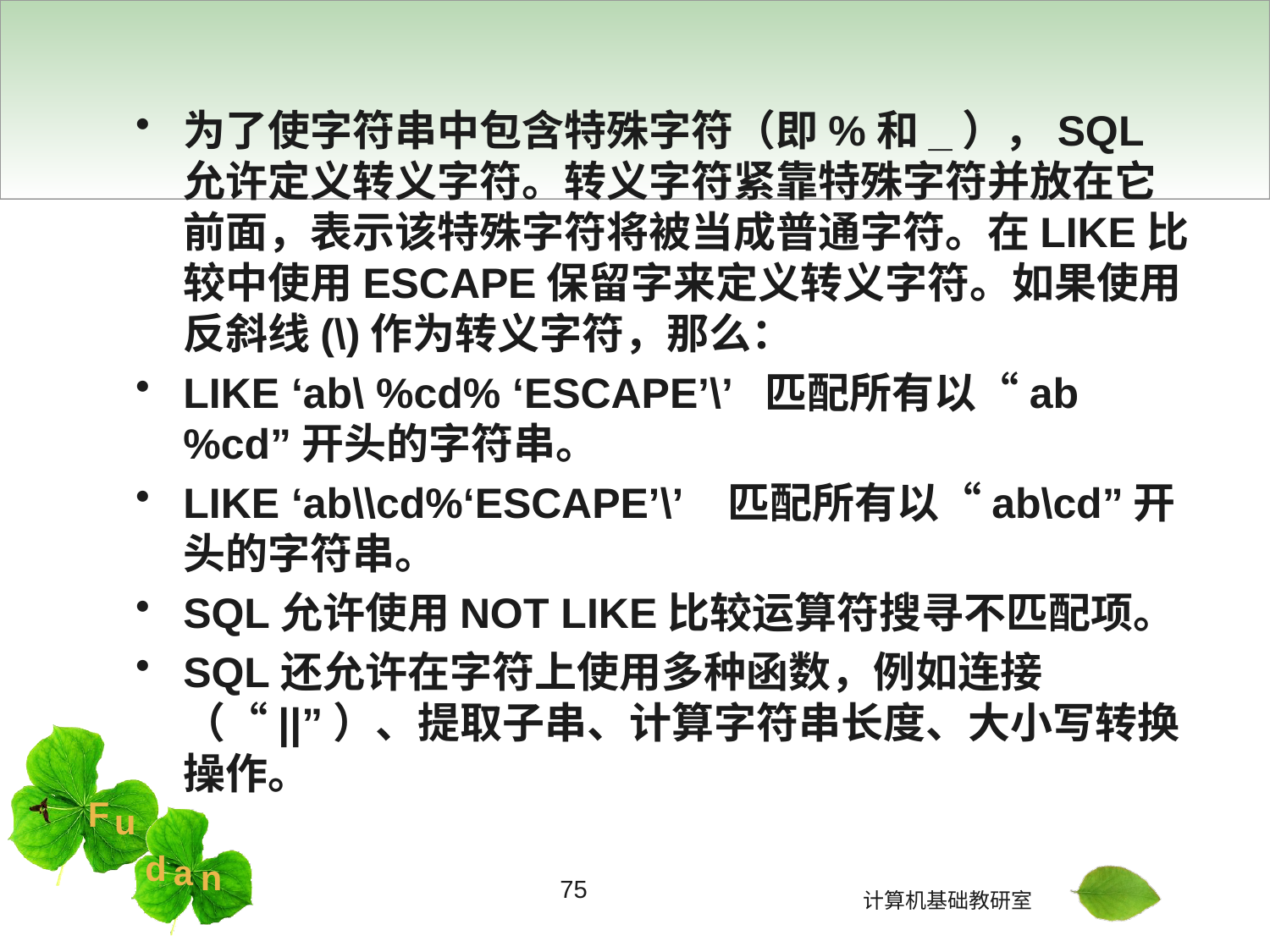

#
为了使字符串中包含特殊字符（即%和_），SQL允许定义转义字符。转义字符紧靠特殊字符并放在它前面，表示该特殊字符将被当成普通字符。在LIKE比较中使用ESCAPE保留字来定义转义字符。如果使用反斜线(\)作为转义字符，那么：
LIKE ‘ab\ %cd% ‘ESCAPE’\’  匹配所有以“ab%cd”开头的字符串。
LIKE ‘ab\\cd%‘ESCAPE’\’   匹配所有以“ab\cd”开头的字符串。
SQL允许使用NOT LIKE比较运算符搜寻不匹配项。
SQL还允许在字符上使用多种函数，例如连接（“||”）、提取子串、计算字符串长度、大小写转换操作。
75